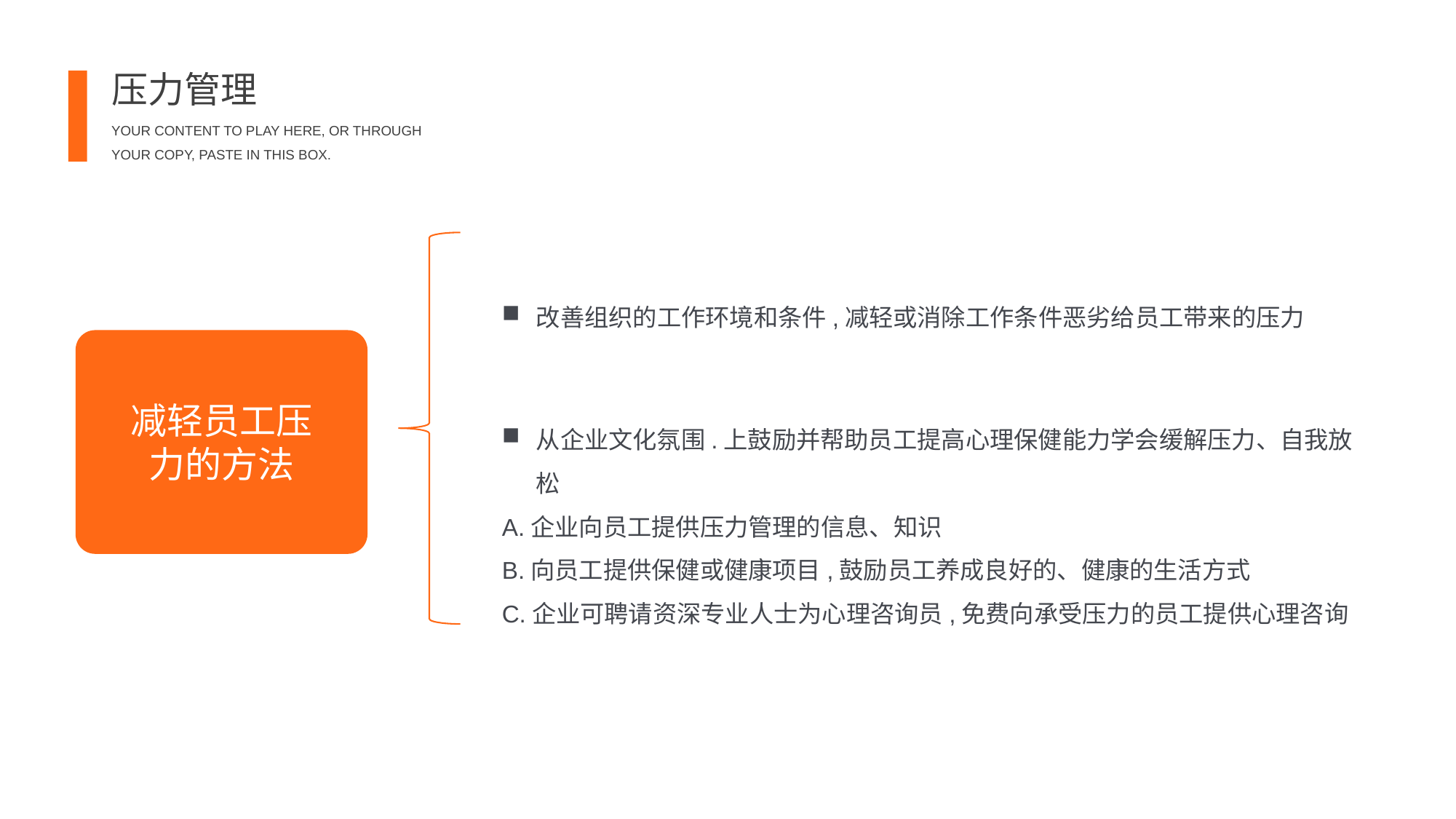

压力管理
YOUR CONTENT TO PLAY HERE, OR THROUGH YOUR COPY, PASTE IN THIS BOX.

改善组织的工作环境和条件,减轻或消除工作条件恶劣给员工带来的压力

减轻员工压力的方法
从企业文化氛围.上鼓励并帮助员工提高心理保健能力学会缓解压力、自我放松
A.企业向员工提供压力管理的信息、知识
B.向员工提供保健或健康项目,鼓励员工养成良好的、健康的生活方式
C.企业可聘请资深专业人士为心理咨询员,免费向承受压力的员工提供心理咨询